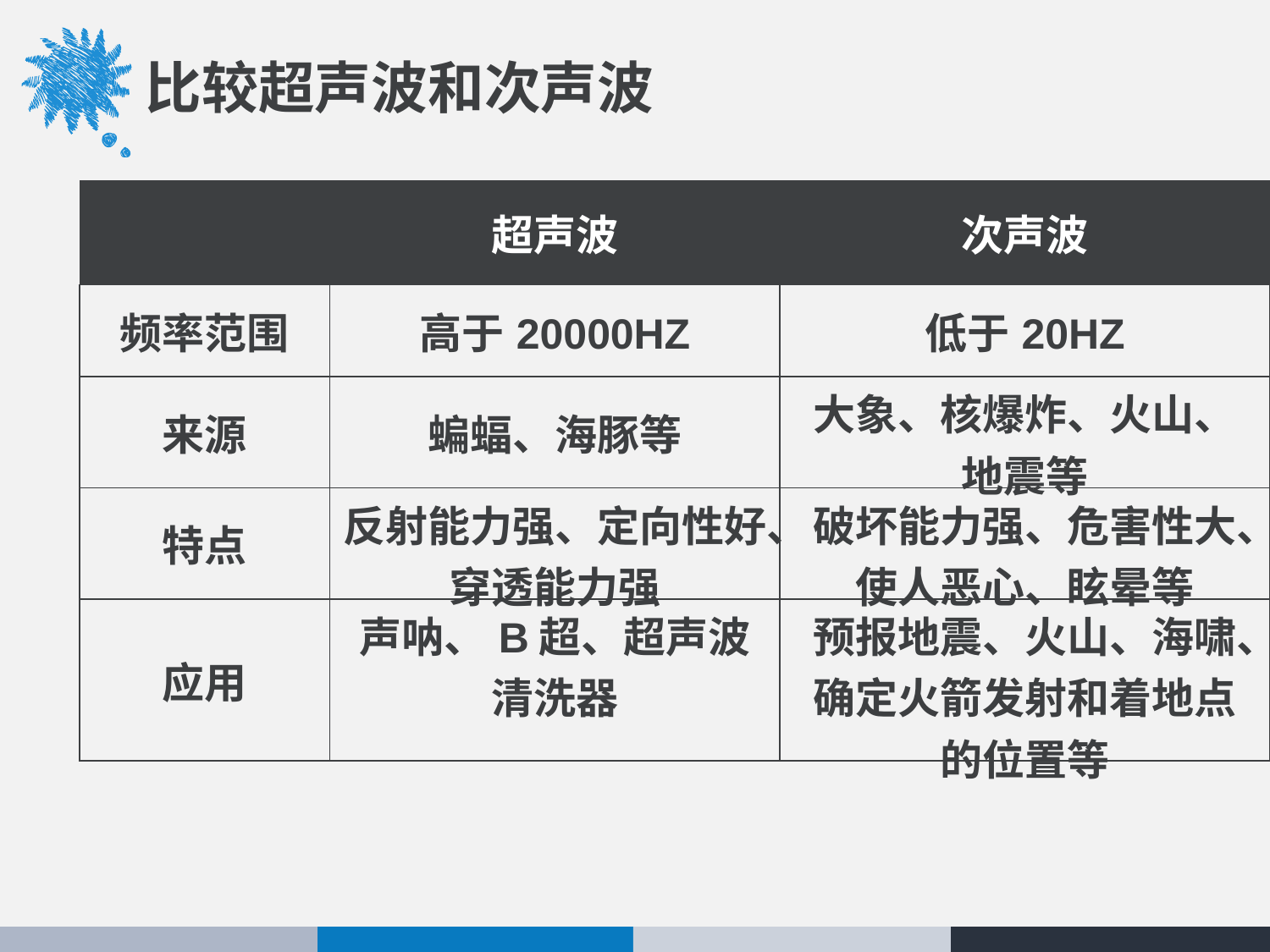

比较超声波和次声波

|  | 超声波 | 次声波 |
| --- | --- | --- |
| 频率范围 | 高于20000HZ | 低于20HZ |
| 来源 | 蝙蝠、海豚等 | 大象、核爆炸、火山、地震等 |
| 特点 | 反射能力强、定向性好、穿透能力强 | 破坏能力强、危害性大、使人恶心、眩晕等 |
| 应用 | 声呐、B超、超声波清洗器 | 预报地震、火山、海啸、确定火箭发射和着地点的位置等 |